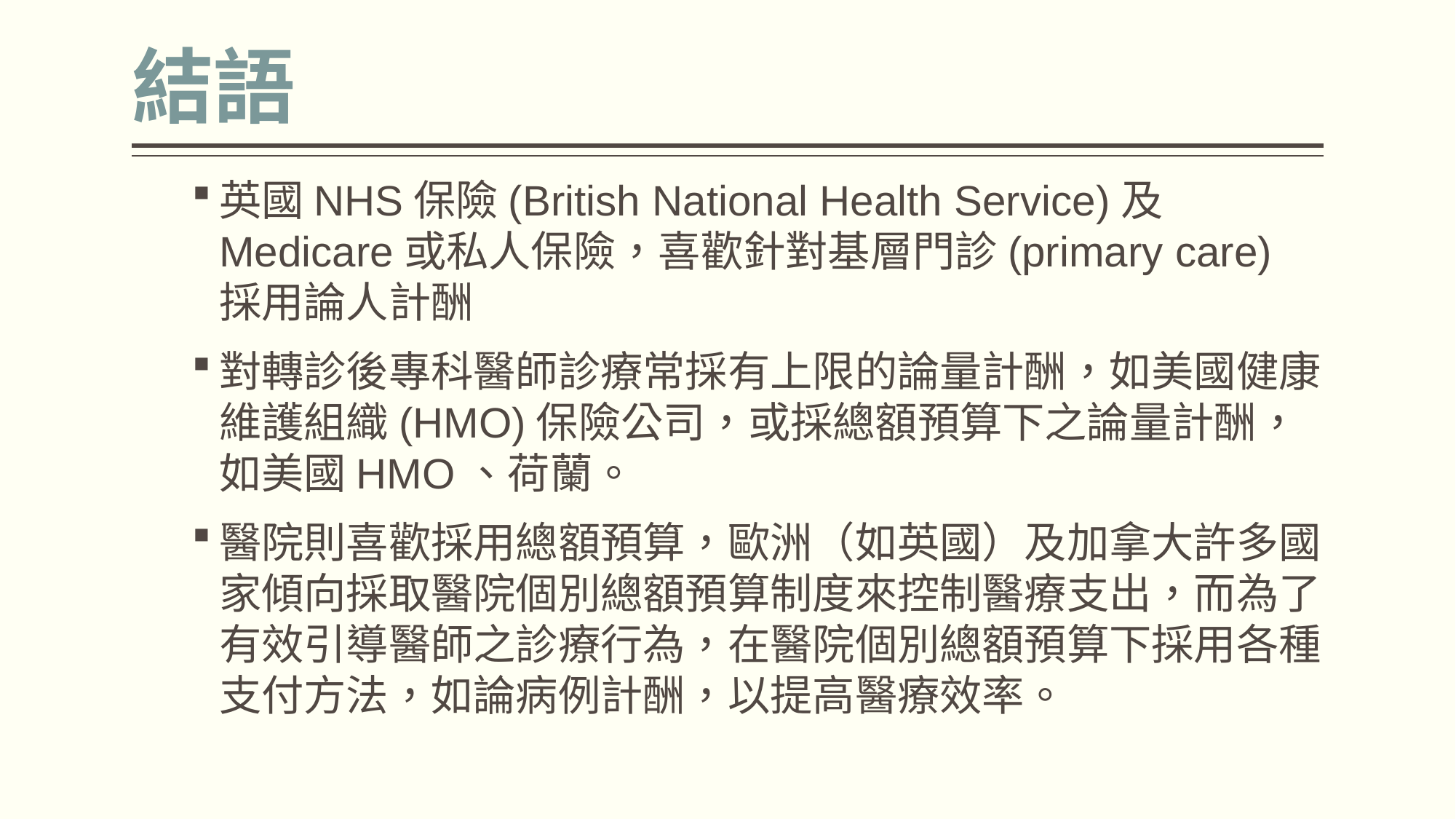

# 結語
英國NHS保險(British National Health Service)及Medicare或私人保險，喜歡針對基層門診(primary care)採用論人計酬
對轉診後專科醫師診療常採有上限的論量計酬，如美國健康維護組織(HMO)保險公司，或採總額預算下之論量計酬，如美國HMO、荷蘭。
醫院則喜歡採用總額預算，歐洲（如英國）及加拿大許多國家傾向採取醫院個別總額預算制度來控制醫療支出，而為了有效引導醫師之診療行為，在醫院個別總額預算下採用各種支付方法，如論病例計酬，以提高醫療效率。